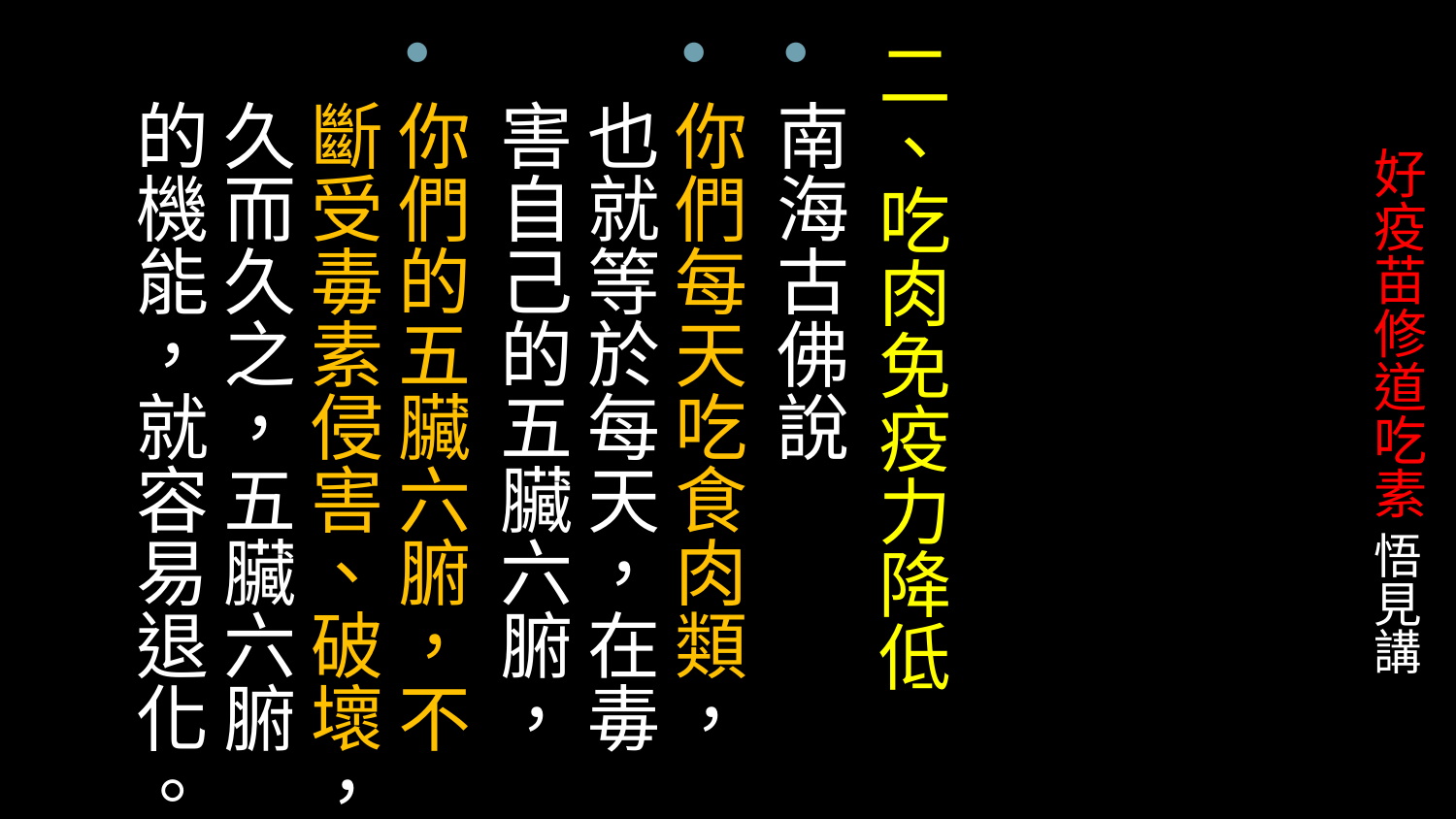

二、吃肉免疫力降低
南海古佛說
你們每天吃食肉類，也就等於每天，在毒害自己的五臟六腑，
你們的五臟六腑，不斷受毒素侵害、破壞，久而久之，五臟六腑的機能，就容易退化。

# 好疫苗修道吃素 悟見講